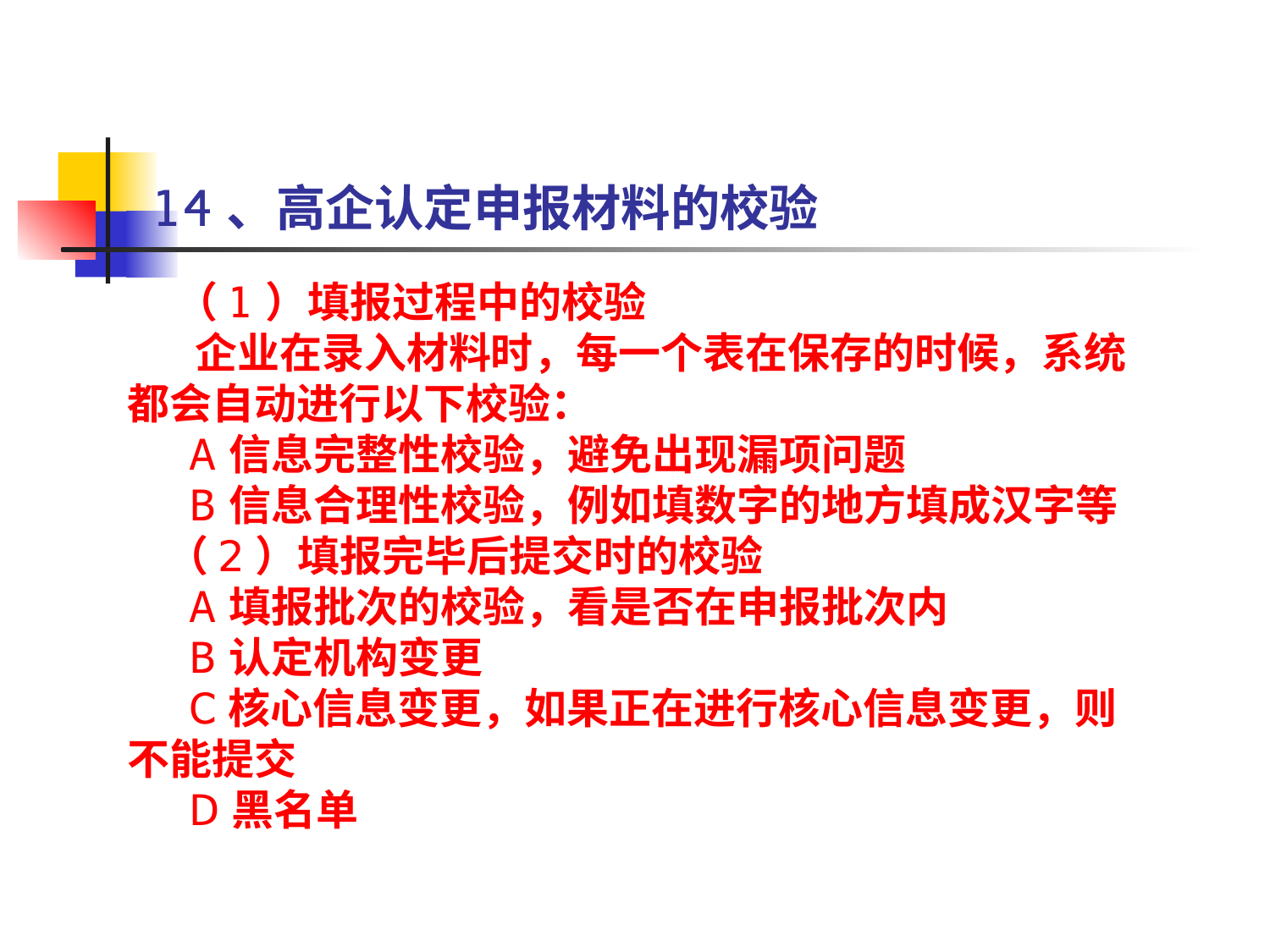

14、高企认定申报材料的校验
    （1）填报过程中的校验
      企业在录入材料时，每一个表在保存的时候，系统都会自动进行以下校验：
     A信息完整性校验，避免出现漏项问题
     B信息合理性校验，例如填数字的地方填成汉字等
   （2）填报完毕后提交时的校验
     A填报批次的校验，看是否在申报批次内
     B认定机构变更
     C核心信息变更，如果正在进行核心信息变更，则不能提交
     D黑名单